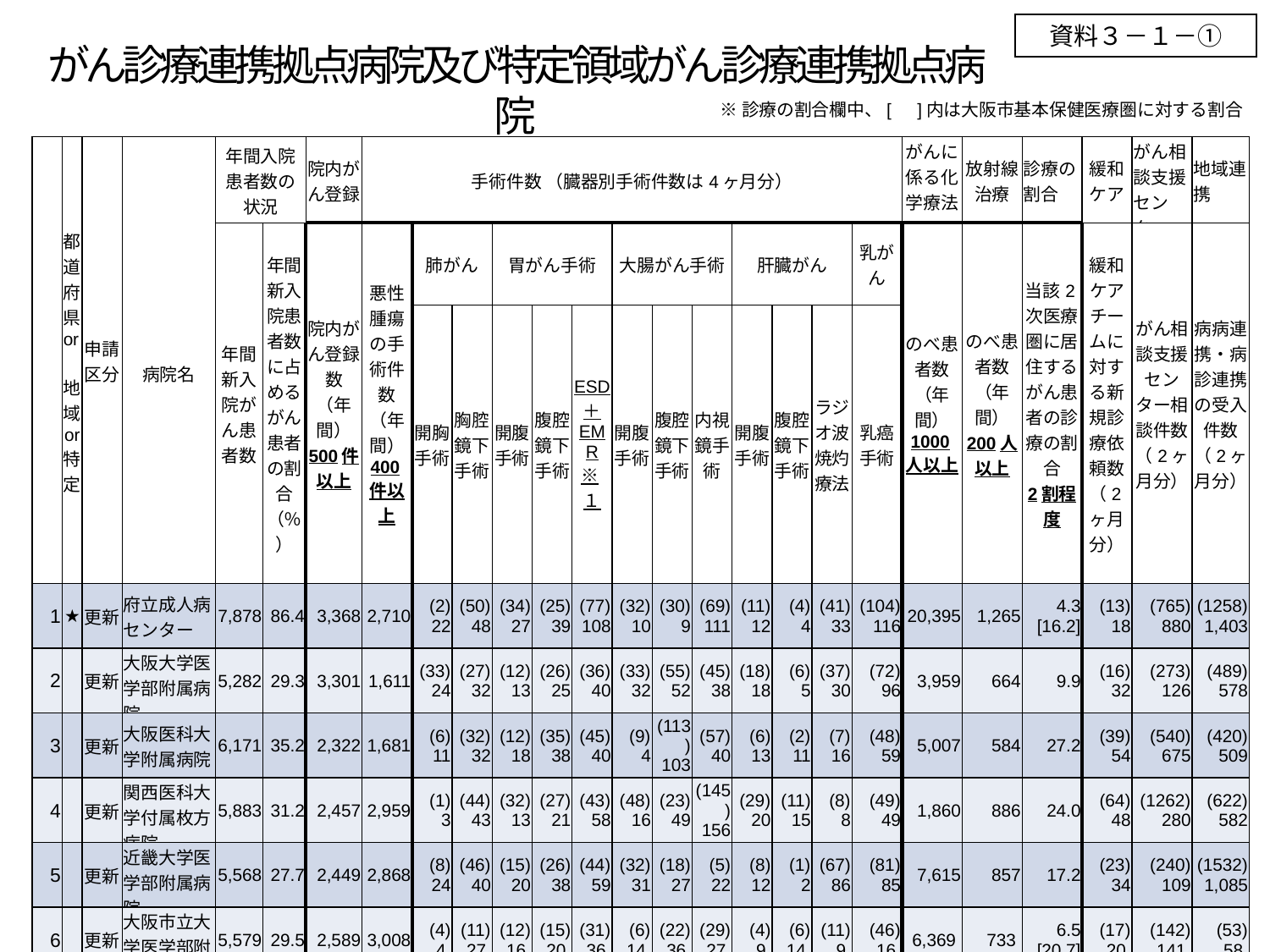

資料３－１－①
がん診療連携拠点病院及び特定領域がん診療連携拠点病院
※診療の割合欄中、[　]内は大阪市基本保健医療圏に対する割合
|  | 都道 府県or　 地域 or 特定 | 申請 区分 | 病院名 | 年間入院患者数の状況 |  | 院内がん登録 | 手術件数 （臓器別手術件数は4ヶ月分） |  |  |  |  |  |  |  |  |  |  |  |  | がんに係る化学療法 | 放射線治療 | 診療の割合 | 緩和ケア | がん相談支援センター | 地域連携 |
| --- | --- | --- | --- | --- | --- | --- | --- | --- | --- | --- | --- | --- | --- | --- | --- | --- | --- | --- | --- | --- | --- | --- | --- | --- | --- |
|  |  |  |  | 年間新入院がん患者数 | 年間新入院患者数に占めるがん患者の割合（％） | 院内がん登録数 （年間） 500件以上 | 悪性腫瘍の手術件数（年間） 400件以上 | 肺がん |  | 胃がん手術 |  |  | 大腸がん手術 |  |  | 肝臓がん |  |  | 乳がん | のべ患者数 （年間） 1000人以上 | のべ患者数 （年間） 200人以上 | 当該2次医療圏に居住するがん患者の診療の割合 2割程度 | 緩和ケアチームに対する新規診療依頼数 （2ヶ月分） | がん相談支援センター相談件数 （2ヶ月分） | 病病連携・病診連携の受入件数 （2ヶ月分） |
|  |  |  |  |  |  |  |  | 開胸手術 | 胸腔鏡下手術 | 開腹手術 | 腹腔鏡下手術 | ESD ＋ EMR ※１ | 開腹手術 | 腹腔鏡下手術 | 内視鏡手術 | 開腹手術 | 腹腔鏡下手術 | ラジオ波焼灼療法 | 乳癌手術 |  |  |  |  |  |  |
| 1 | ★ | 更新 | 府立成人病センター | 7,878 | 86.4 | 3,368 | 2,710 | (2) 22 | (50) 48 | (34) 27 | (25) 39 | (77) 108 | (32) 10 | (30) 9 | (69) 111 | (11) 12 | (4) 4 | (41) 33 | (104) 116 | 20,395 | 1,265 | 4.3 [16.2] | (13) 18 | (765) 880 | (1258) 1,403 |
| 2 |  | 更新 | 大阪大学医学部附属病院 | 5,282 | 29.3 | 3,301 | 1,611 | (33) 24 | (27) 32 | (12) 13 | (26) 25 | (36) 40 | (33) 32 | (55) 52 | (45) 38 | (18) 18 | (6) 5 | (37) 30 | (72) 96 | 3,959 | 664 | 9.9 | (16) 32 | (273) 126 | (489) 578 |
| 3 |  | 更新 | 大阪医科大学附属病院 | 6,171 | 35.2 | 2,322 | 1,681 | (6) 11 | (32) 32 | (12) 18 | (35) 38 | (45) 40 | (9) 4 | (113) 103 | (57) 40 | (6) 13 | (2) 11 | (7) 16 | (48) 59 | 5,007 | 584 | 27.2 | (39) 54 | (540) 675 | (420) 509 |
| 4 |  | 更新 | 関西医科大学付属枚方病院 | 5,883 | 31.2 | 2,457 | 2,959 | (1) 3 | (44) 43 | (32) 13 | (27) 21 | (43) 58 | (48) 16 | (23) 49 | (145) 156 | (29) 20 | (11) 15 | (8) 8 | (49) 49 | 1,860 | 886 | 24.0 | (64) 48 | (1262) 280 | (622) 582 |
| 5 |  | 更新 | 近畿大学医学部附属病院 | 5,568 | 27.7 | 2,449 | 2,868 | (8) 24 | (46) 40 | (15) 20 | (26) 38 | (44) 59 | (32) 31 | (18) 27 | (5) 22 | (8) 12 | (1) 2 | (67) 86 | (81) 85 | 7,615 | 857 | 17.2 | (23) 34 | (240) 109 | (1532) 1,085 |
| 6 |  | 更新 | 大阪市立大学医学部附属病院 | 5,579 | 29.5 | 2,589 | 3,008 | (4) 4 | (11) 27 | (12) 16 | (15) 20 | (31) 36 | (6) 14 | (22) 36 | (29) 27 | (4) 9 | (6) 14 | (11) 9 | (46) 16 | 6,369 | 733 | 6.5 [20.7] | (17) 20 | (142) 141 | (53) 58 |